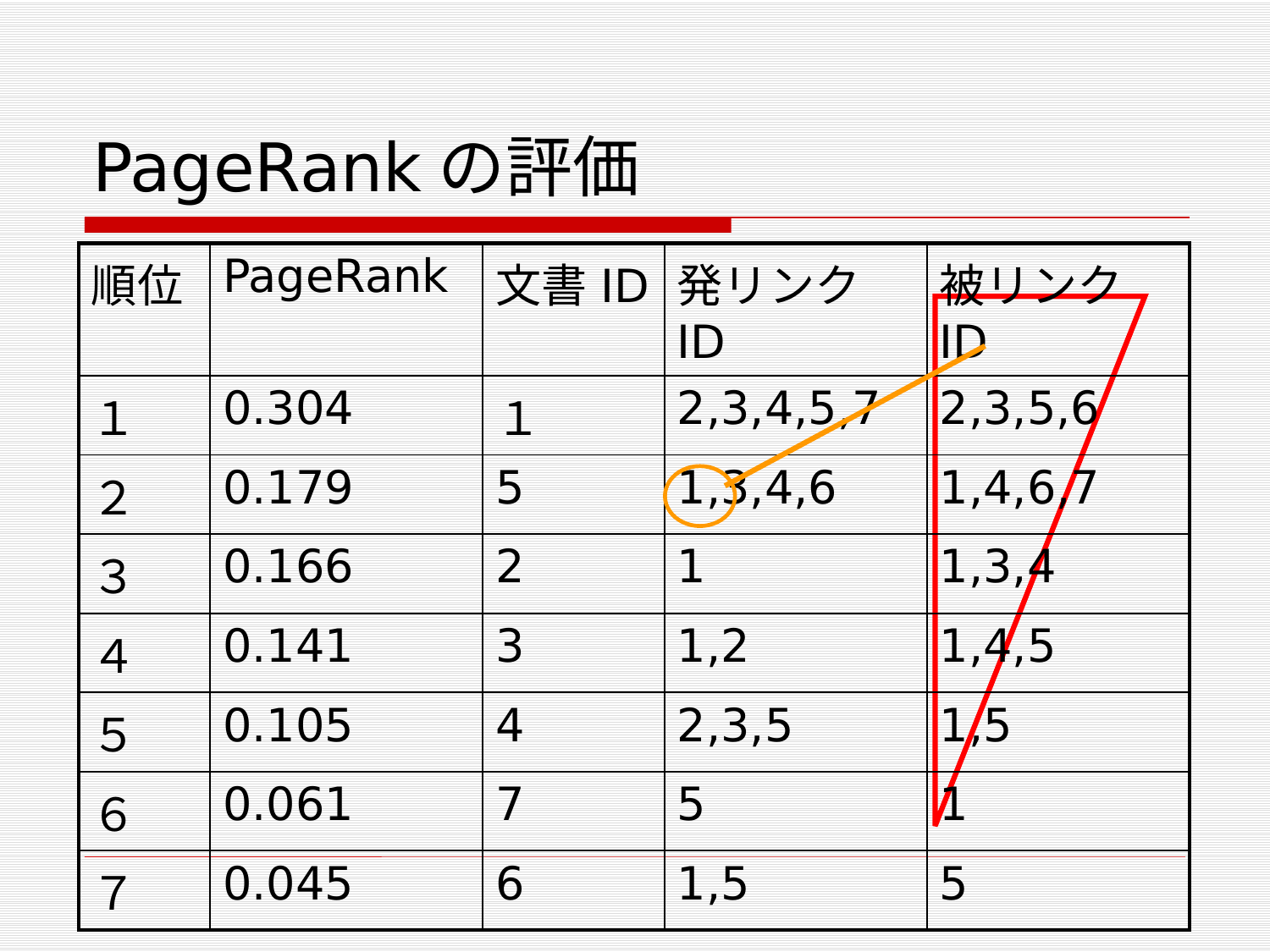

# PageRankの評価
| 順位 | PageRank | 文書ID | 発リンクID | 被リンクID |
| --- | --- | --- | --- | --- |
| １ | 0.304 | １ | 2,3,4,5,7 | 2,3,5,6 |
| ２ | 0.179 | 5 | 1,3,4,6 | 1,4,6,7 |
| ３ | 0.166 | 2 | 1 | 1,3,4 |
| ４ | 0.141 | 3 | 1,2 | 1,4,5 |
| ５ | 0.105 | 4 | 2,3,5 | 1,5 |
| ６ | 0.061 | 7 | 5 | 1 |
| ７ | 0.045 | 6 | 1,5 | 5 |